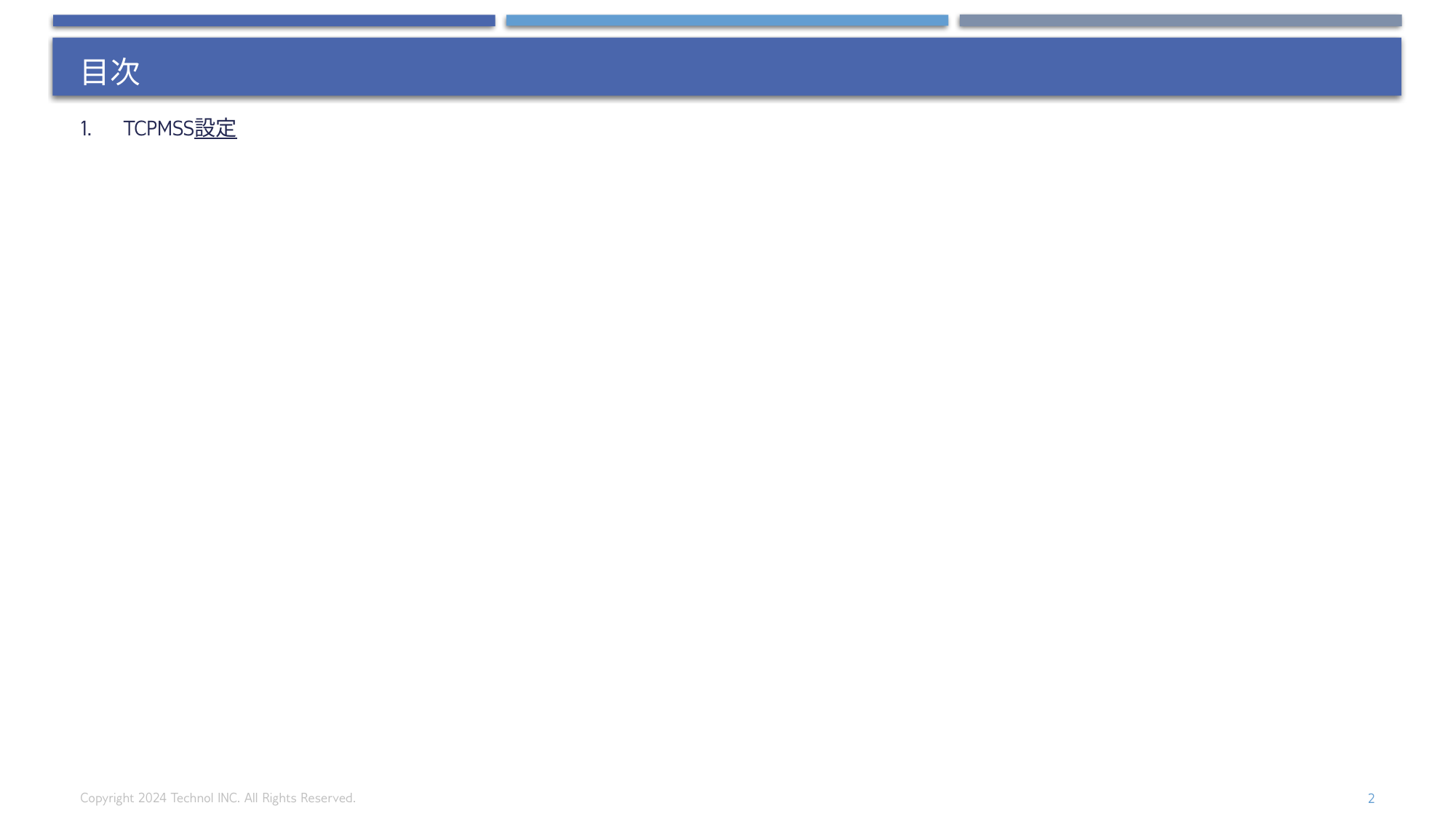

# 目次
1.　TCPMSS設定
Copyright 2024 Technol INC. All Rights Reserved.
2